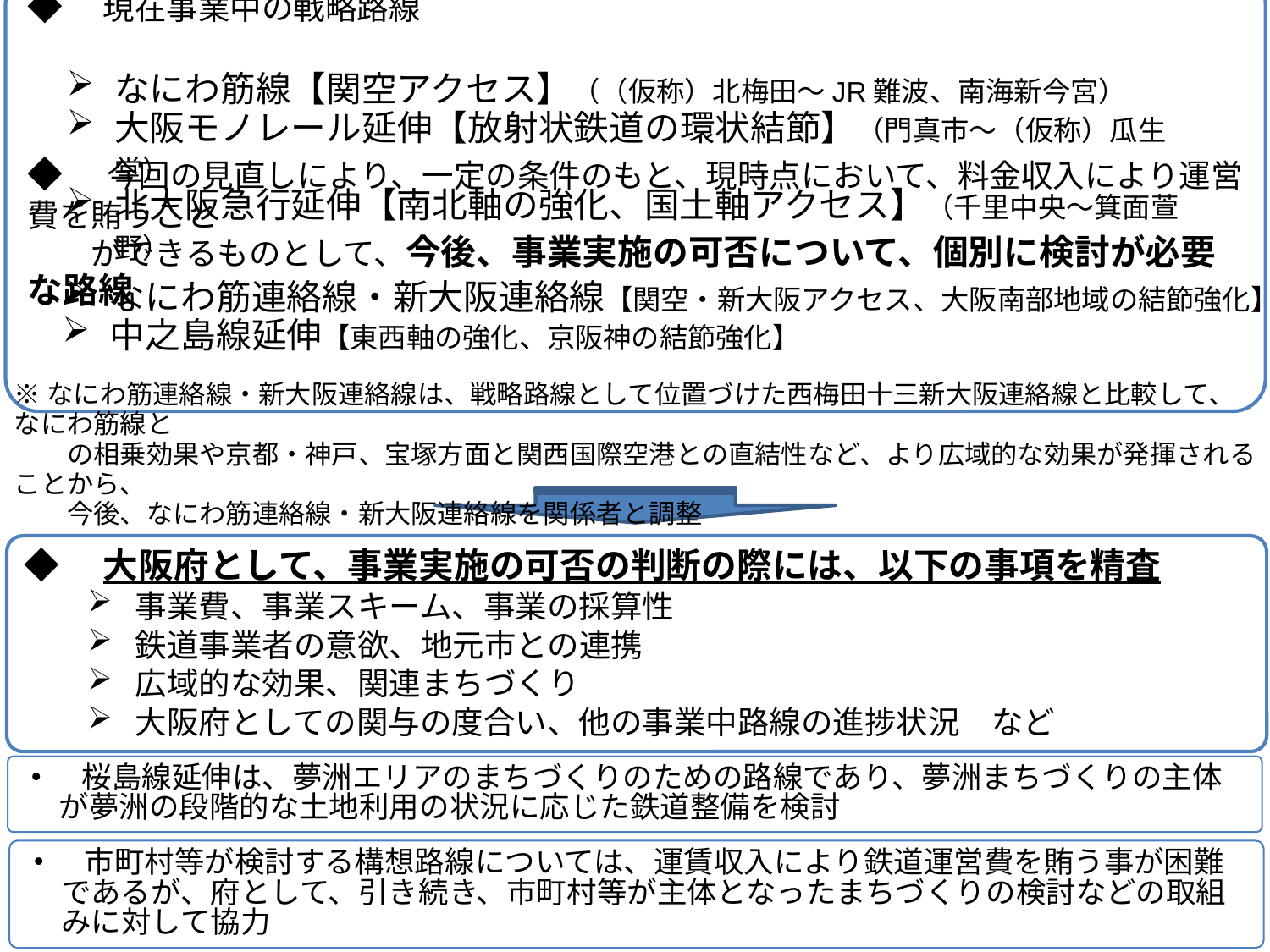

◆　現在事業中の戦略路線

◆　今回の見直しにより、一定の条件のもと、現時点において、料金収入により運営費を賄うこと
　　ができるものとして、今後、事業実施の可否について、個別に検討が必要な路線

なにわ筋線【関空アクセス】（（仮称）北梅田～JR難波、南海新今宮）
大阪モノレール延伸【放射状鉄道の環状結節】（門真市～（仮称）瓜生堂）
北大阪急行延伸【南北軸の強化、国土軸アクセス】（千里中央～箕面萱野）
なにわ筋連絡線・新大阪連絡線【関空・新大阪アクセス、大阪南部地域の結節強化】
中之島線延伸【東西軸の強化、京阪神の結節強化】

※なにわ筋連絡線・新大阪連絡線は、戦略路線として位置づけた西梅田十三新大阪連絡線と比較して、なにわ筋線と
　　の相乗効果や京都・神戸、宝塚方面と関西国際空港との直結性など、より広域的な効果が発揮されることから、
　　今後、なにわ筋連絡線・新大阪連絡線を関係者と調整
◆　大阪府として、事業実施の可否の判断の際には、以下の事項を精査
事業費、事業スキーム、事業の採算性
鉄道事業者の意欲、地元市との連携
広域的な効果、関連まちづくり
大阪府としての関与の度合い、他の事業中路線の進捗状況　など
・　桜島線延伸は、夢洲エリアのまちづくりのための路線であり、夢洲まちづくりの主体が夢洲の段階的な土地利用の状況に応じた鉄道整備を検討
・　市町村等が検討する構想路線については、運賃収入により鉄道運営費を賄う事が困難であるが、府として、引き続き、市町村等が主体となったまちづくりの検討などの取組みに対して協力